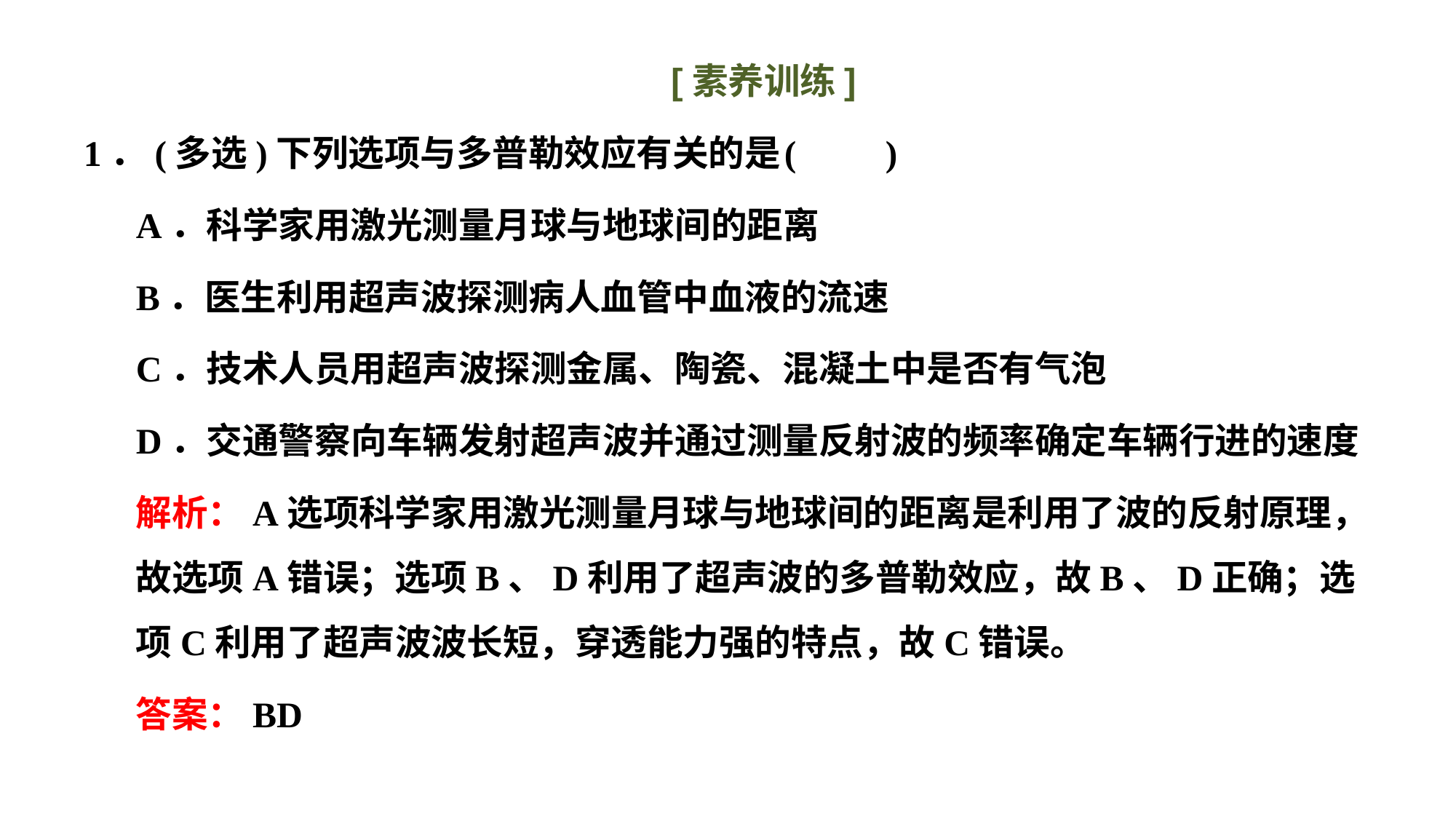

[素养训练]
1．(多选)下列选项与多普勒效应有关的是					(　　)
A．科学家用激光测量月球与地球间的距离
B．医生利用超声波探测病人血管中血液的流速
C．技术人员用超声波探测金属、陶瓷、混凝土中是否有气泡
D．交通警察向车辆发射超声波并通过测量反射波的频率确定车辆行进的速度
解析：A选项科学家用激光测量月球与地球间的距离是利用了波的反射原理，故选项A错误；选项B、D利用了超声波的多普勒效应，故B、D正确；选项C利用了超声波波长短，穿透能力强的特点，故C错误。
答案：BD